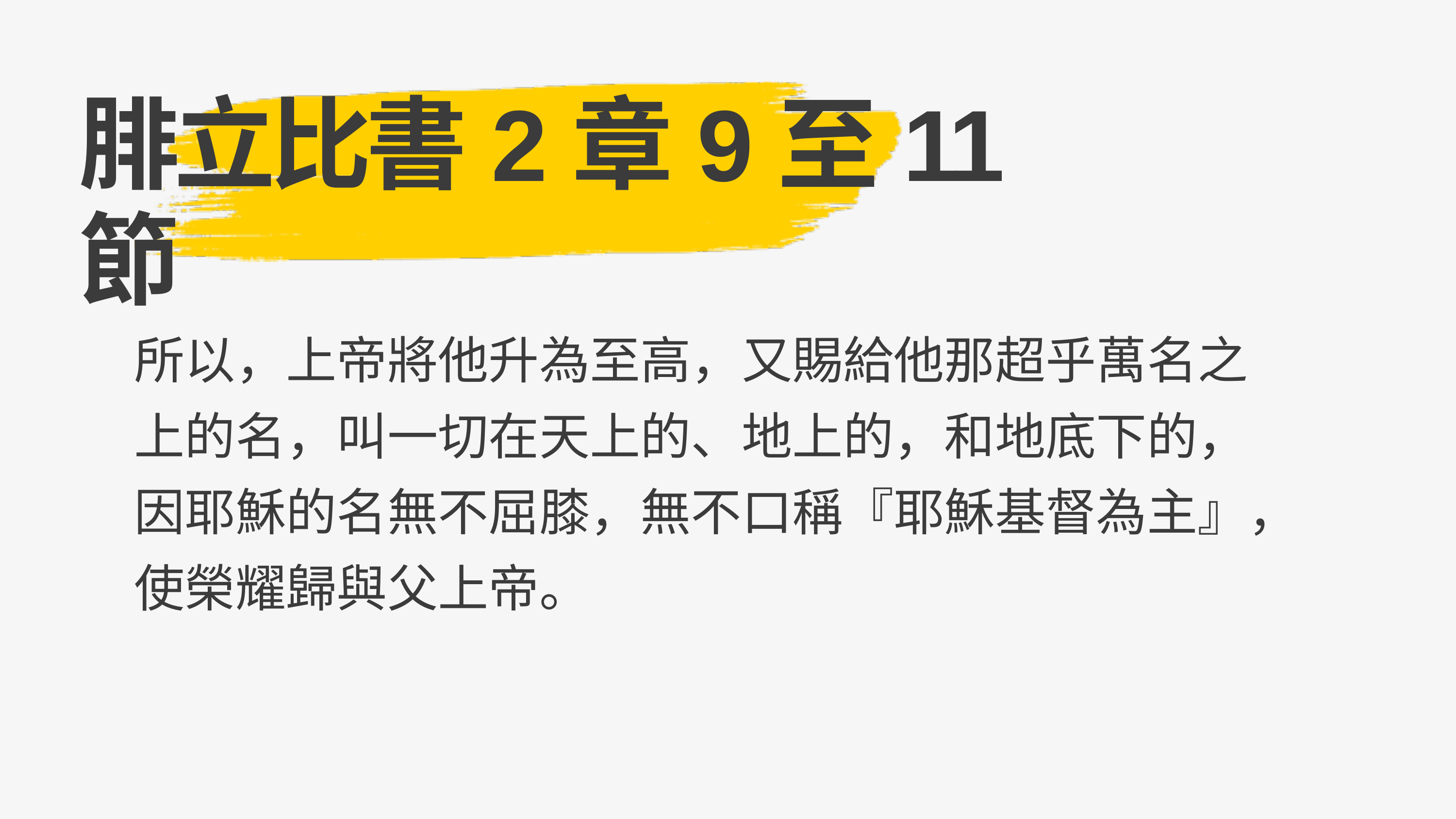

腓立比書2章9至11節
所以，上帝將他升為至高，又賜給他那超乎萬名之上的名，叫一切在天上的、地上的，和地底下的，因耶穌的名無不屈膝，無不口稱『耶穌基督為主』，使榮耀歸與父上帝。